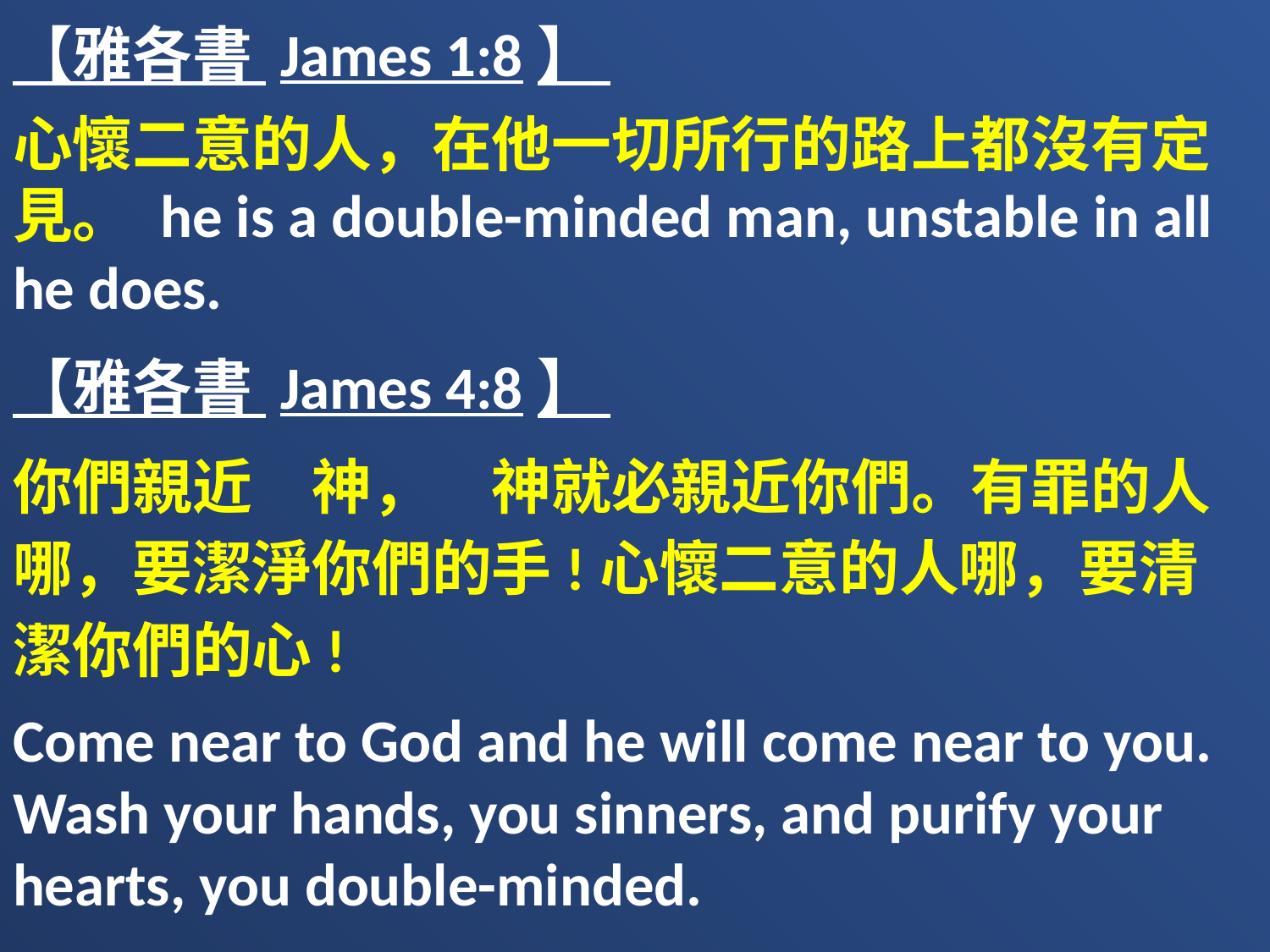

【雅各書 James 1:8】
心懷二意的人，在他一切所行的路上都沒有定見。 he is a double-minded man, unstable in all he does.
【雅各書 James 4:8】
你們親近　神，　神就必親近你們。有罪的人哪，要潔淨你們的手!心懷二意的人哪，要清潔你們的心!
Come near to God and he will come near to you. Wash your hands, you sinners, and purify your hearts, you double-minded.